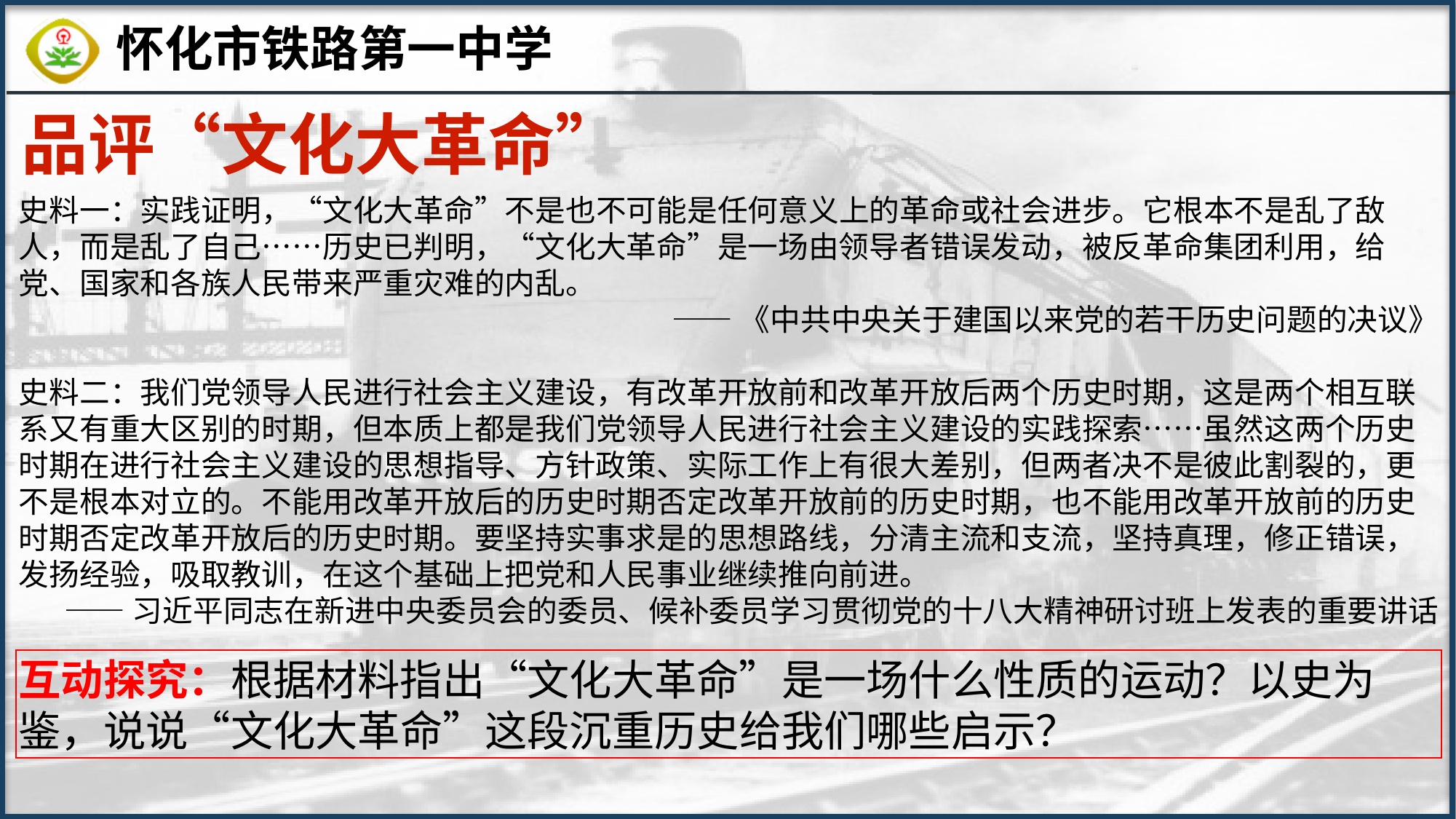

品评“文化大革命”
史料一：实践证明，“文化大革命”不是也不可能是任何意义上的革命或社会进步。它根本不是乱了敌人，而是乱了自己……历史已判明，“文化大革命”是一场由领导者错误发动，被反革命集团利用，给党、国家和各族人民带来严重灾难的内乱。
——《中共中央关于建国以来党的若干历史问题的决议》

史料二：我们党领导人民进行社会主义建设，有改革开放前和改革开放后两个历史时期，这是两个相互联系又有重大区别的时期，但本质上都是我们党领导人民进行社会主义建设的实践探索……虽然这两个历史时期在进行社会主义建设的思想指导、方针政策、实际工作上有很大差别，但两者决不是彼此割裂的，更不是根本对立的。不能用改革开放后的历史时期否定改革开放前的历史时期，也不能用改革开放前的历史时期否定改革开放后的历史时期。要坚持实事求是的思想路线，分清主流和支流，坚持真理，修正错误，发扬经验，吸取教训，在这个基础上把党和人民事业继续推向前进。
——习近平同志在新进中央委员会的委员、候补委员学习贯彻党的十八大精神研讨班上发表的重要讲话
互动探究：根据材料指出“文化大革命”是一场什么性质的运动？以史为鉴，说说“文化大革命”这段沉重历史给我们哪些启示？